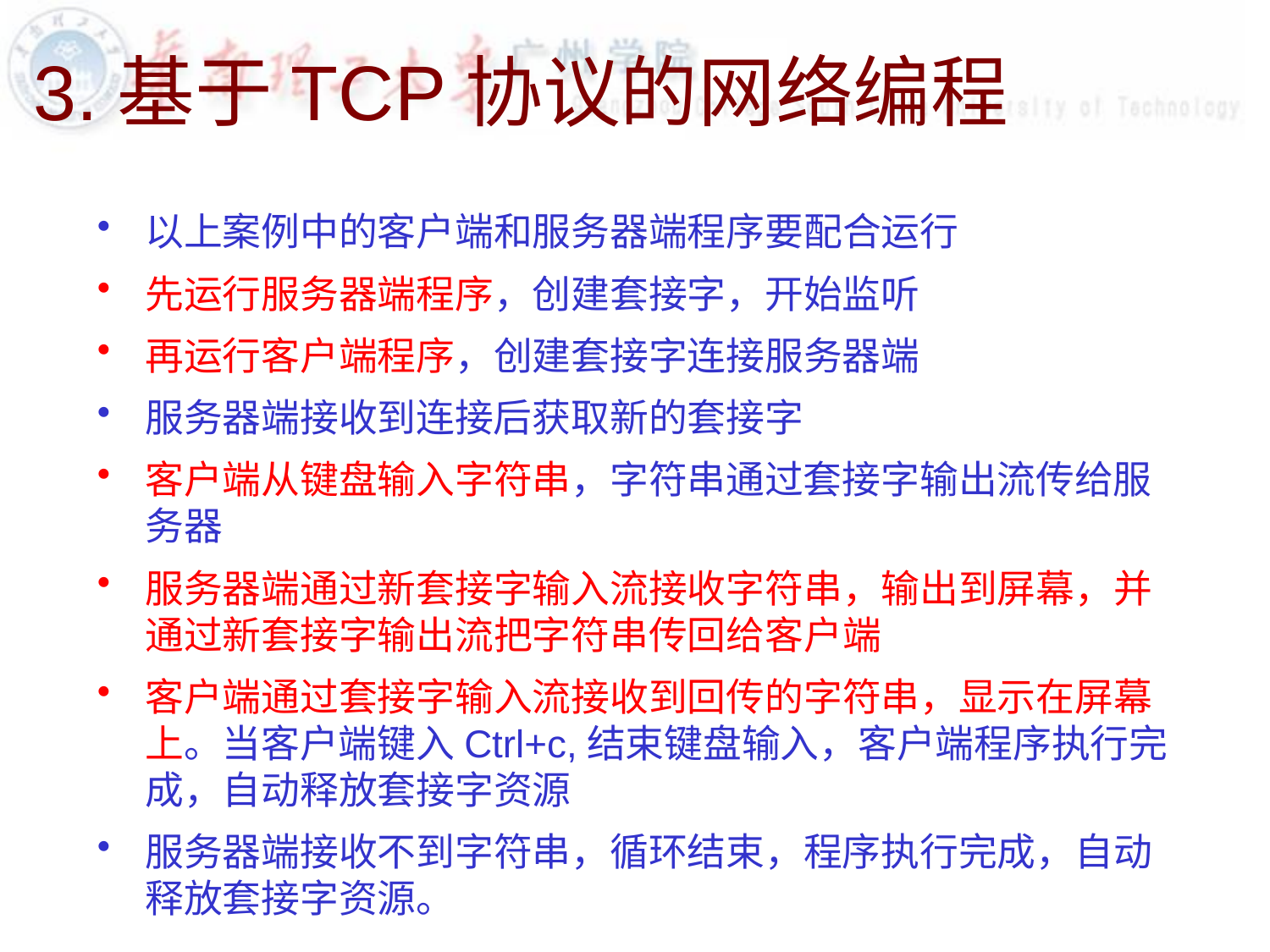

# 3.基于TCP协议的网络编程
以上案例中的客户端和服务器端程序要配合运行
先运行服务器端程序，创建套接字，开始监听
再运行客户端程序，创建套接字连接服务器端
服务器端接收到连接后获取新的套接字
客户端从键盘输入字符串，字符串通过套接字输出流传给服务器
服务器端通过新套接字输入流接收字符串，输出到屏幕，并通过新套接字输出流把字符串传回给客户端
客户端通过套接字输入流接收到回传的字符串，显示在屏幕上。当客户端键入Ctrl+c,结束键盘输入，客户端程序执行完成，自动释放套接字资源
服务器端接收不到字符串，循环结束，程序执行完成，自动释放套接字资源。